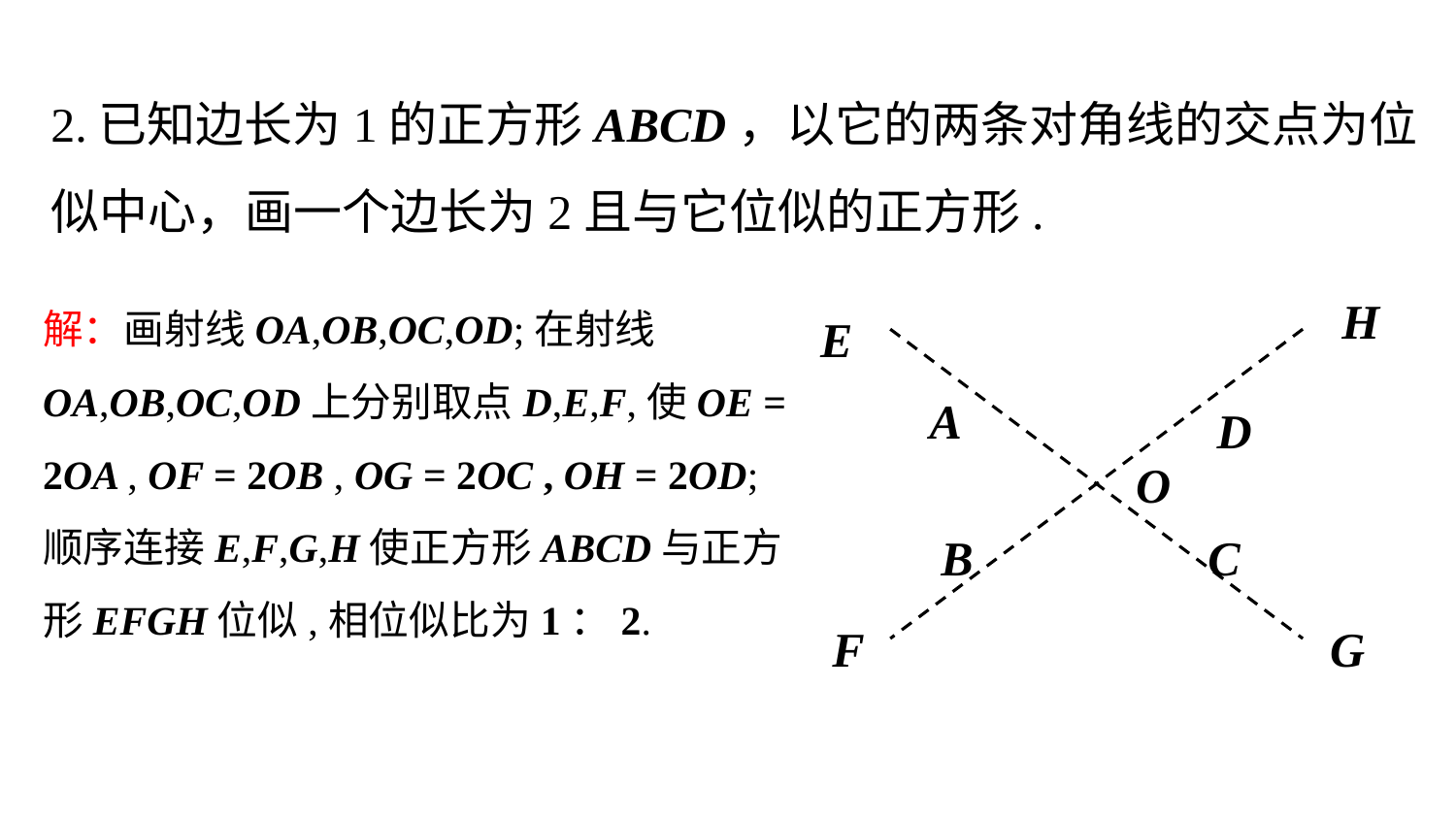

2.已知边长为1的正方形ABCD，以它的两条对角线的交点为位似中心，画一个边长为2且与它位似的正方形.
解：画射线OA,OB,OC,OD;在射线OA,OB,OC,OD上分别取点D,E,F,使OE = 2OA , OF = 2OB , OG = 2OC , OH = 2OD;顺序连接E,F,G,H使正方形ABCD与正方形EFGH位似,相位似比为1：2.
H
E

A
D

O

B
C
F
G